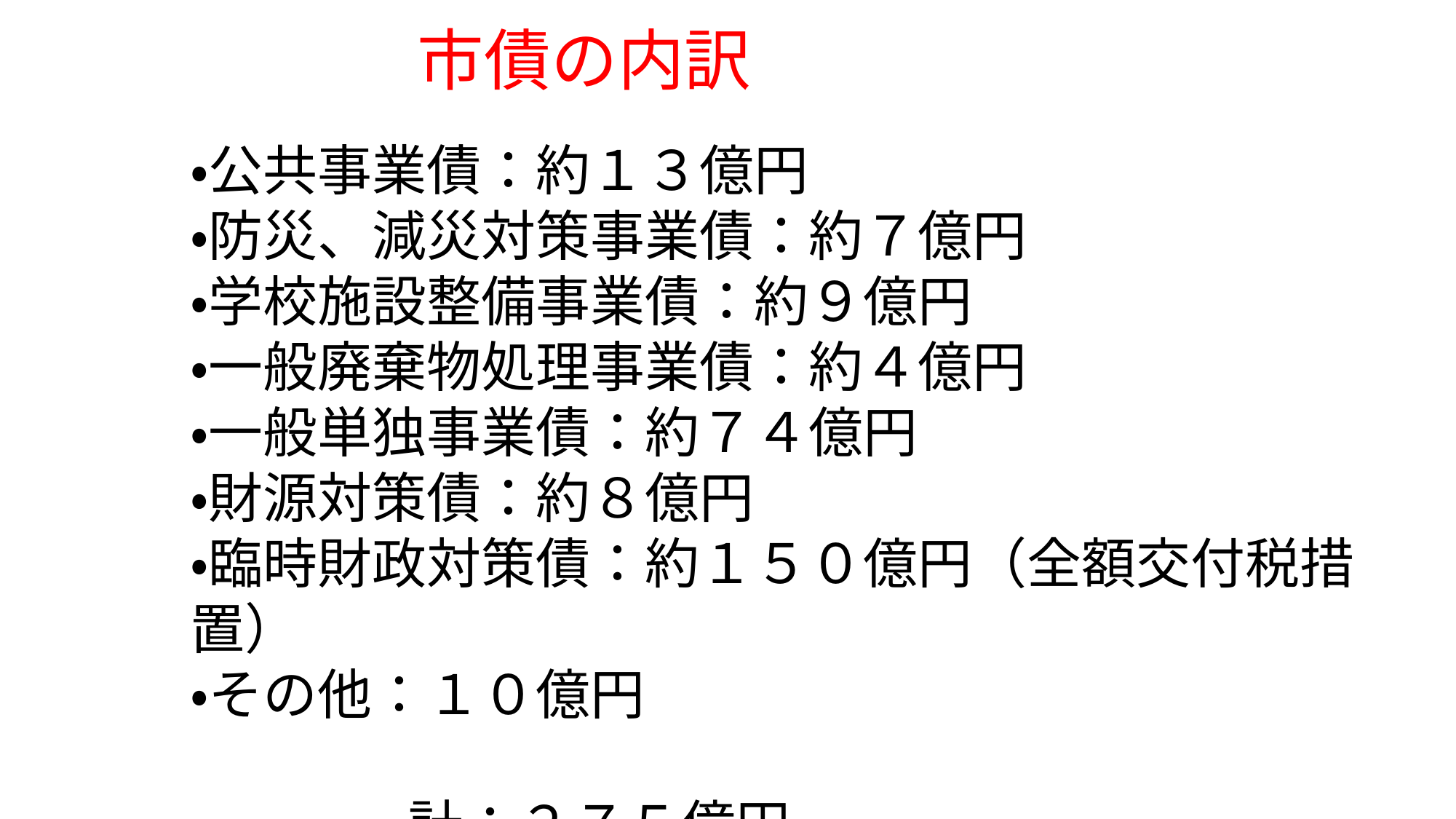

市債の内訳
・公共事業債：約１３億円
・防災、減災対策事業債：約７億円
・学校施設整備事業債：約９億円
・一般廃棄物処理事業債：約４億円
・一般単独事業債：約７４億円
・財源対策債：約８億円
・臨時財政対策債：約１５０億円（全額交付税措置）
・その他：１０億円

　　　　計：２７５億円